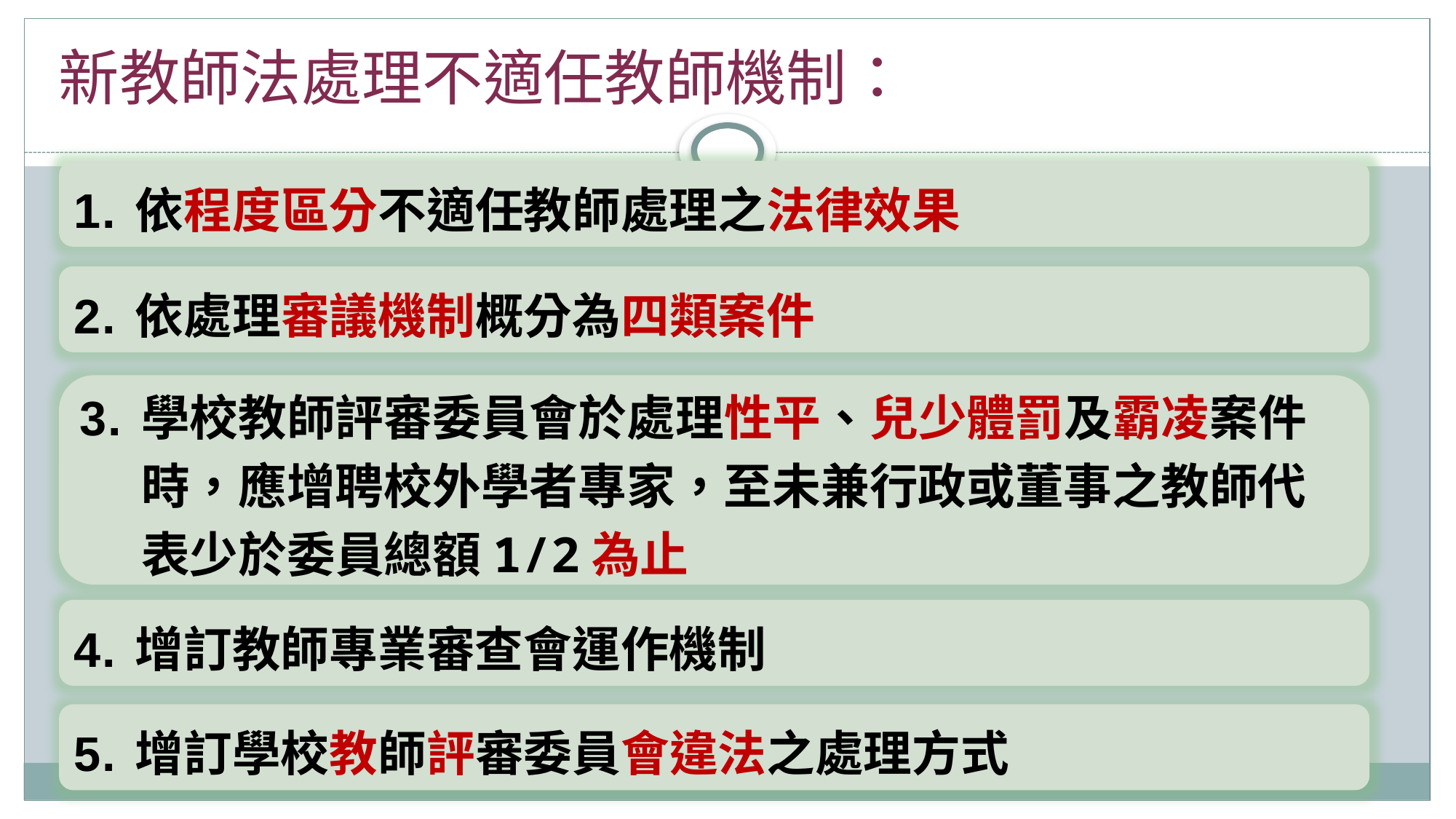

# 新教師法處理不適任教師機制：
依程度區分不適任教師處理之法律效果
依處理審議機制概分為四類案件
學校教師評審委員會於處理性平、兒少體罰及霸凌案件時，應增聘校外學者專家，至未兼行政或董事之教師代表少於委員總額1/2為止
增訂教師專業審查會運作機制
增訂學校教師評審委員會違法之處理方式